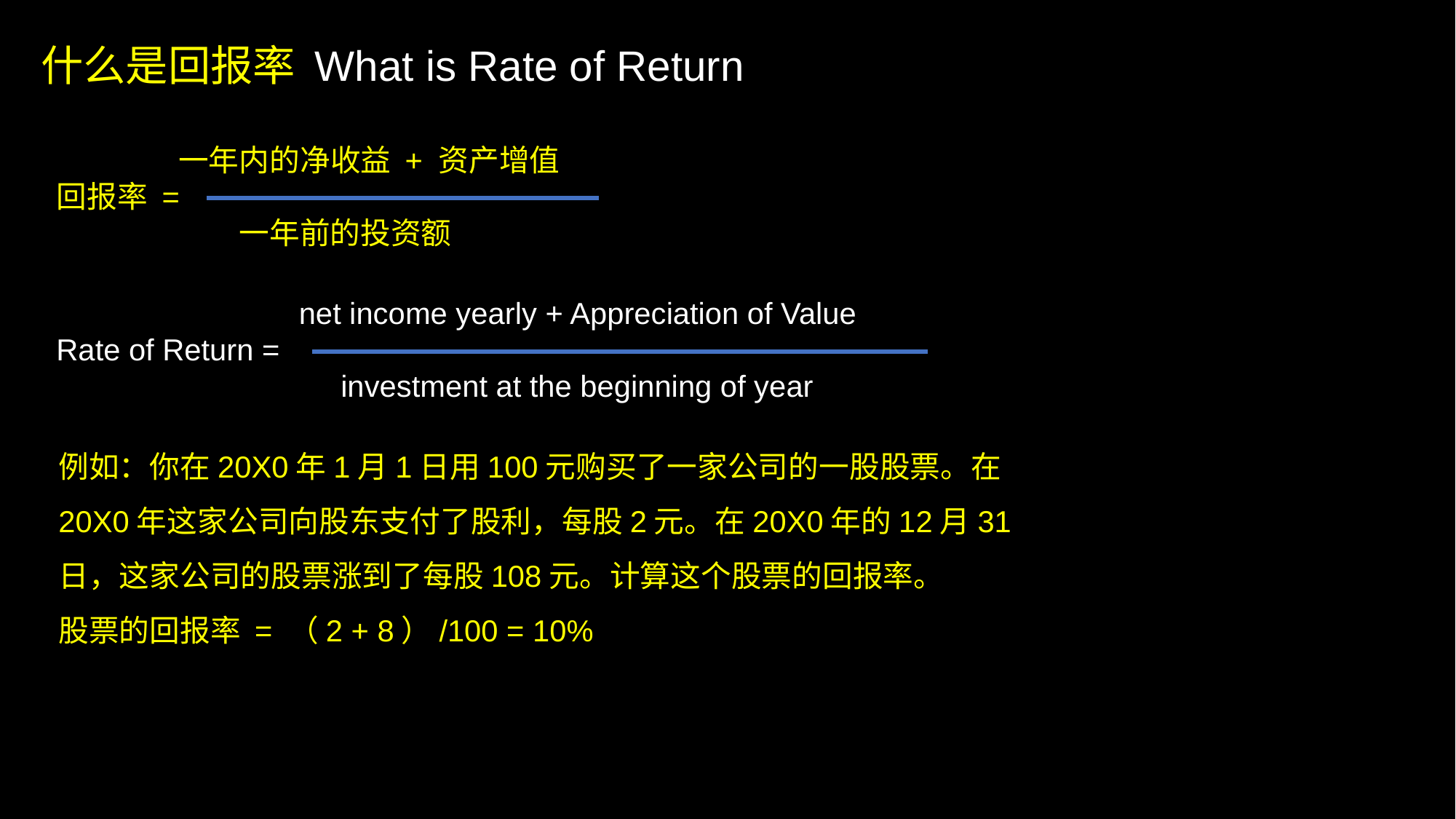

什么是回报率 What is Rate of Return
                 一年内的净收益 + 资产增值
回报率 =
                          一年前的投资额
                             net income yearly + Appreciation of Value
Rate of Return =
                                  investment at the beginning of year
例如：你在20X0年1月1日用100元购买了一家公司的一股股票。在20X0年这家公司向股东支付了股利，每股2元。在20X0年的12月31日，这家公司的股票涨到了每股108元。计算这个股票的回报率。
股票的回报率 = （2 + 8）/100 = 10%